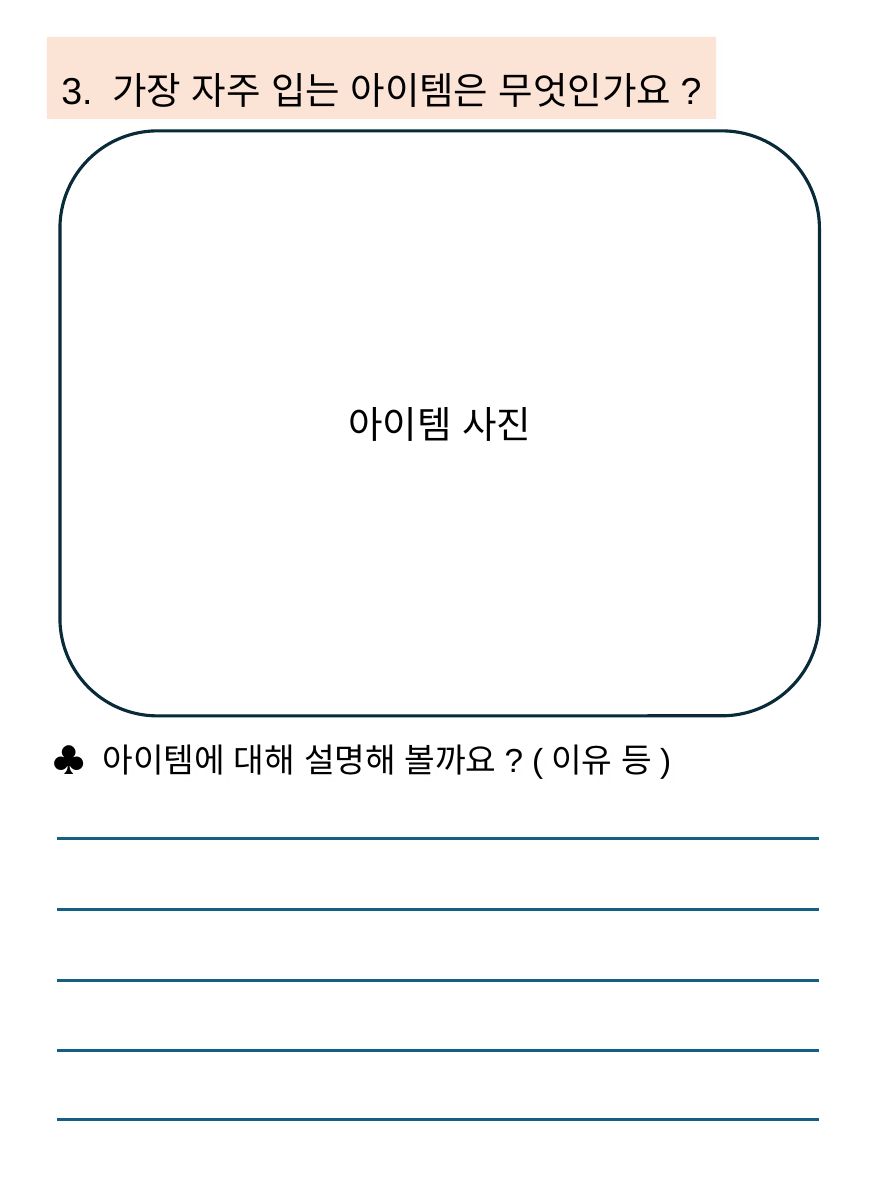

3. 가장 자주 입는 아이템은 무엇인가요?
아이템 사진
♣ 아이템에 대해 설명해 볼까요? (이유 등)